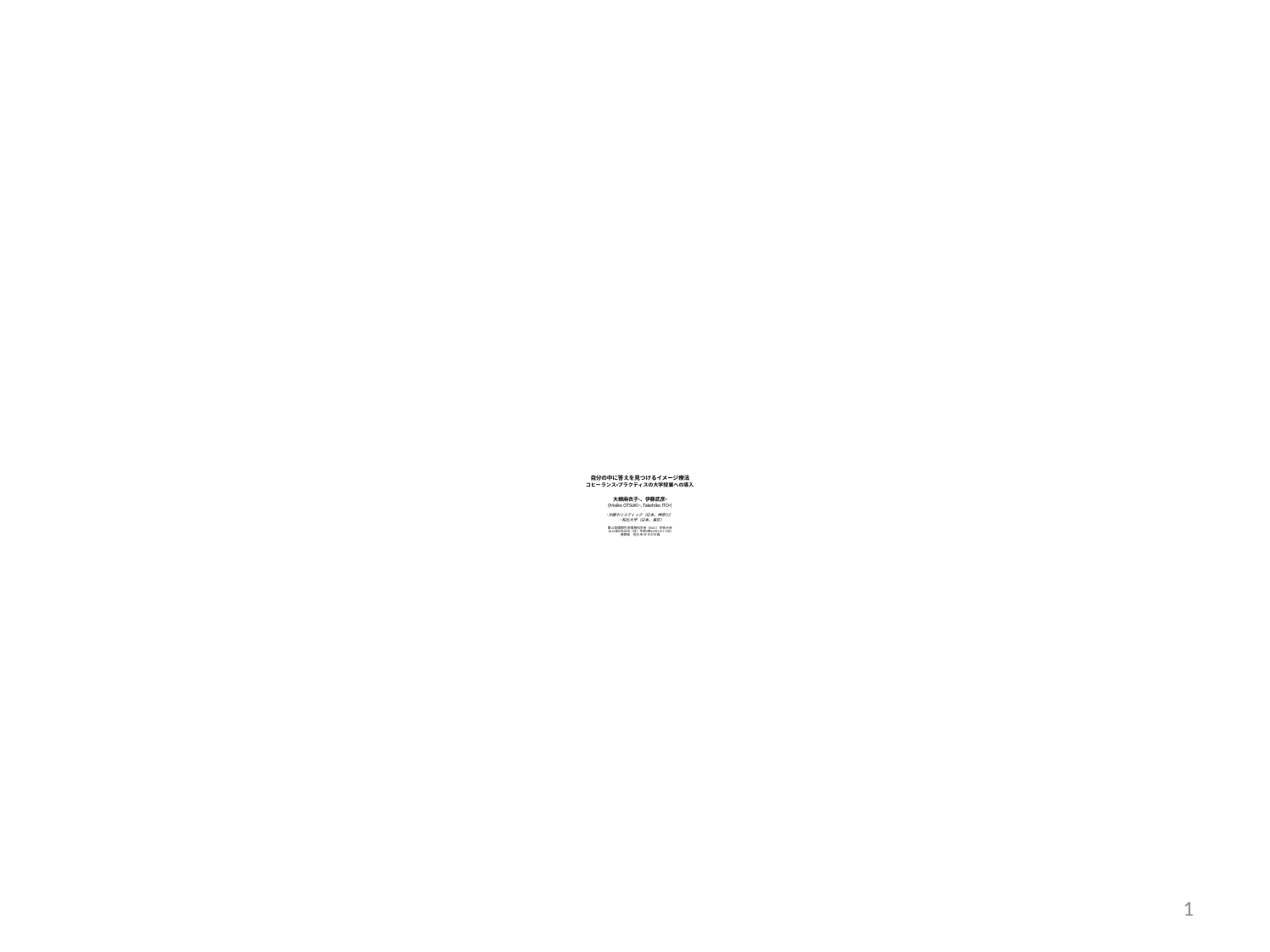

# 自分の中に答えを見つけるイメージ療法 コヒーランス・プラクティスの大学授業への導入   大槻麻衣子1、伊藤武彦2 (Maiko OTSUKI 1, Takehiko ITO2) 1大槻ホリスティック（日本、神奈川） 　2 和光大学（日本、東京） 第42回国際生命情報科学会（ISLIS ）学術大会 2016年8月28日（日）午前9時10分(15＋5分) 長野県　佐久市・かすがの森
1